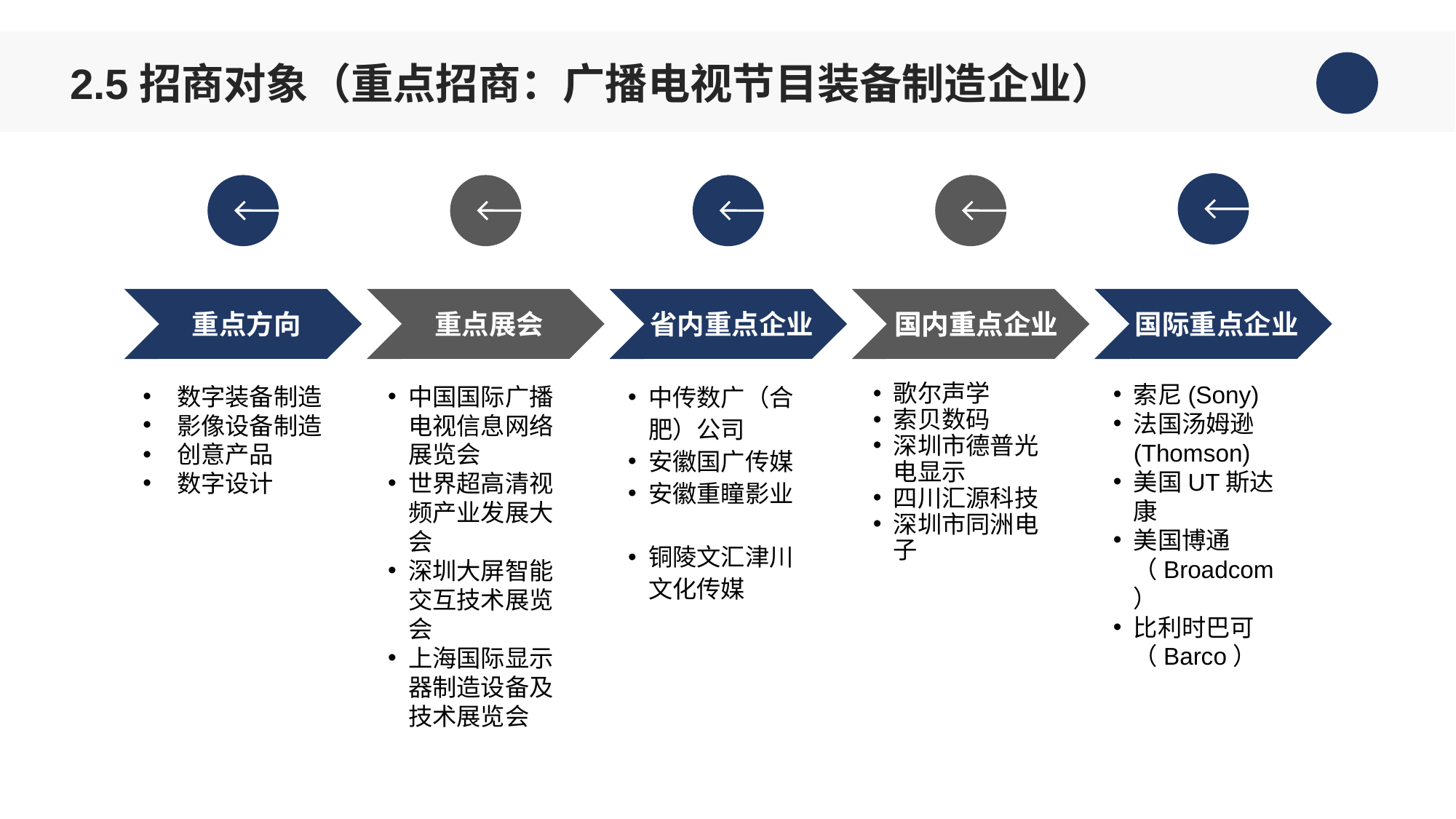

2.5招商对象（重点招商：广播电视节目装备制造企业）

重点方向
重点展会
省内重点企业
国内重点企业
国内重点企业
国际重点企业
中传数广（合肥）公司
安徽国广传媒
安徽重瞳影业
铜陵文汇津川文化传媒

索尼(Sony)
法国汤姆逊(Thomson)
美国UT斯达康
美国博通（Broadcom）
比利时巴可（Barco）
数字装备制造
影像设备制造
创意产品
数字设计

中国国际广播电视信息网络展览会
世界超高清视频产业发展大会
深圳大屏智能交互技术展览会
上海国际显示器制造设备及技术展览会

歌尔声学
索贝数码
深圳市德普光电显示
四川汇源科技
深圳市同洲电子